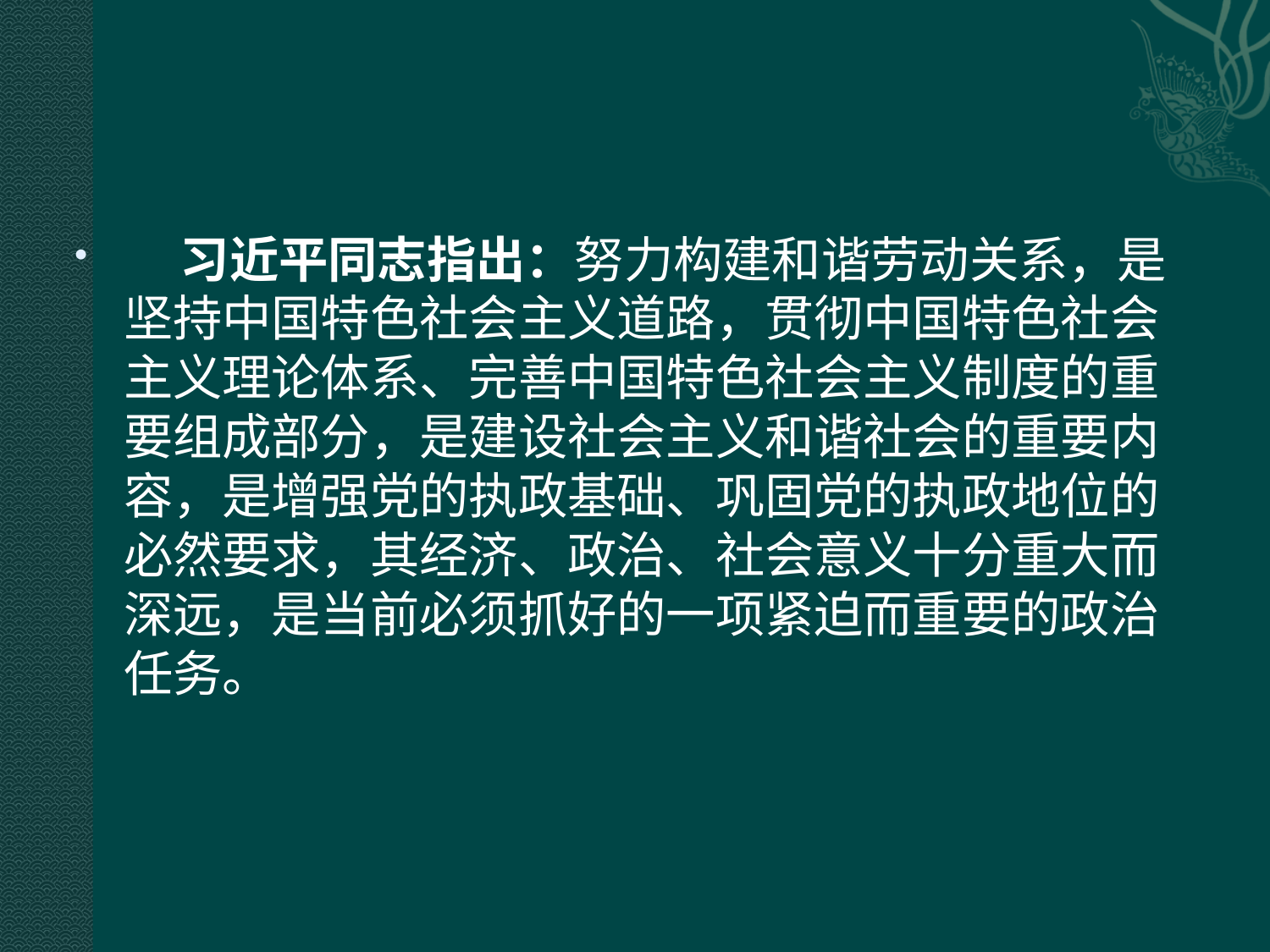

#
    习近平同志指出：努力构建和谐劳动关系，是坚持中国特色社会主义道路，贯彻中国特色社会主义理论体系、完善中国特色社会主义制度的重要组成部分，是建设社会主义和谐社会的重要内容，是增强党的执政基础、巩固党的执政地位的必然要求，其经济、政治、社会意义十分重大而深远，是当前必须抓好的一项紧迫而重要的政治任务。